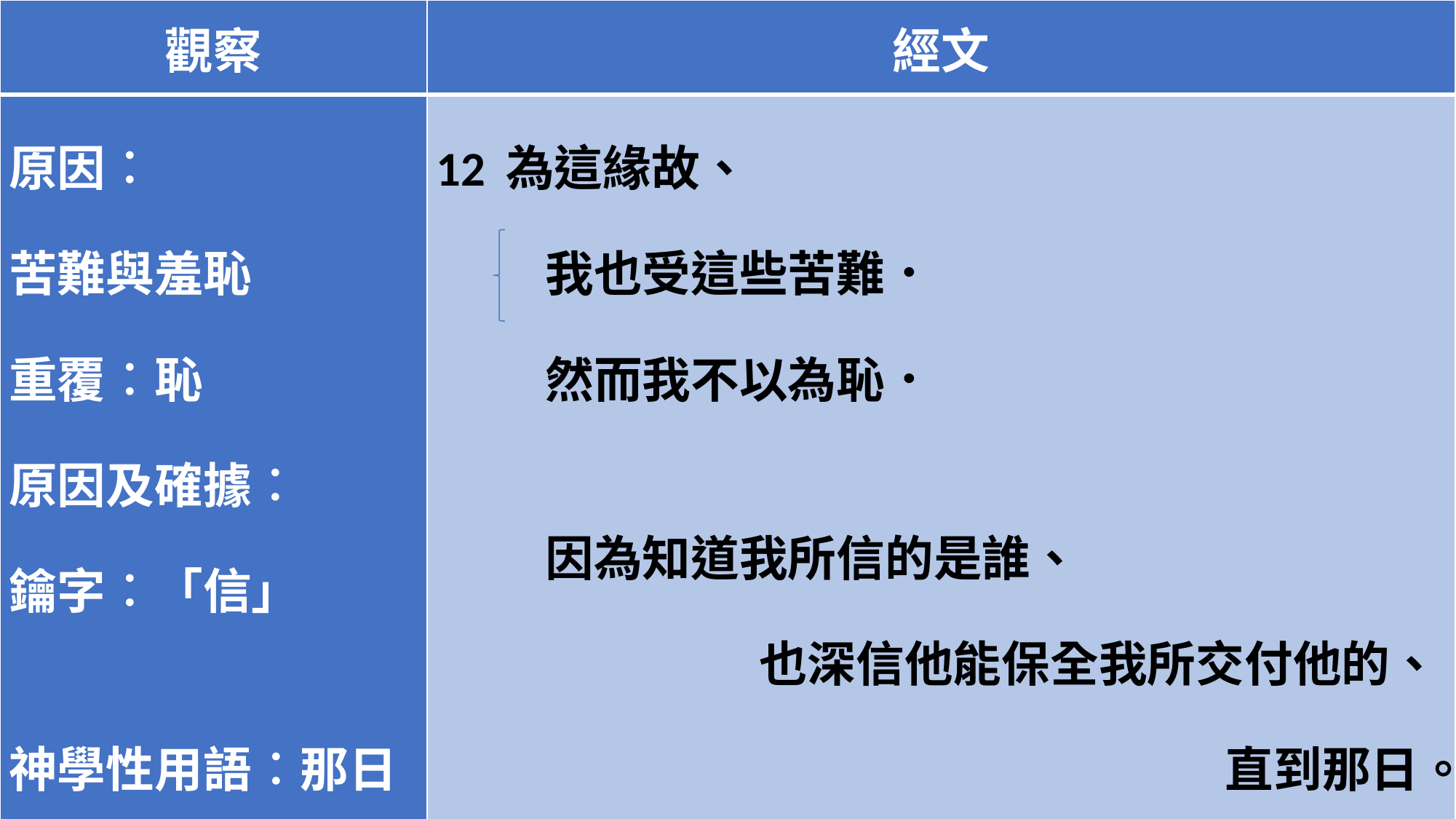

| 觀察 | 經文 |
| --- | --- |
| 原因︰ 苦難與羞恥 重覆︰恥 原因及確據︰ 鑰字︰「信」 神學性用語︰那日 | 12 為這緣故、 我也受這些苦難． 然而我不以為恥． 因為知道我所信的是誰、 也深信他能保全我所交付他的、 直到那日。 |
#